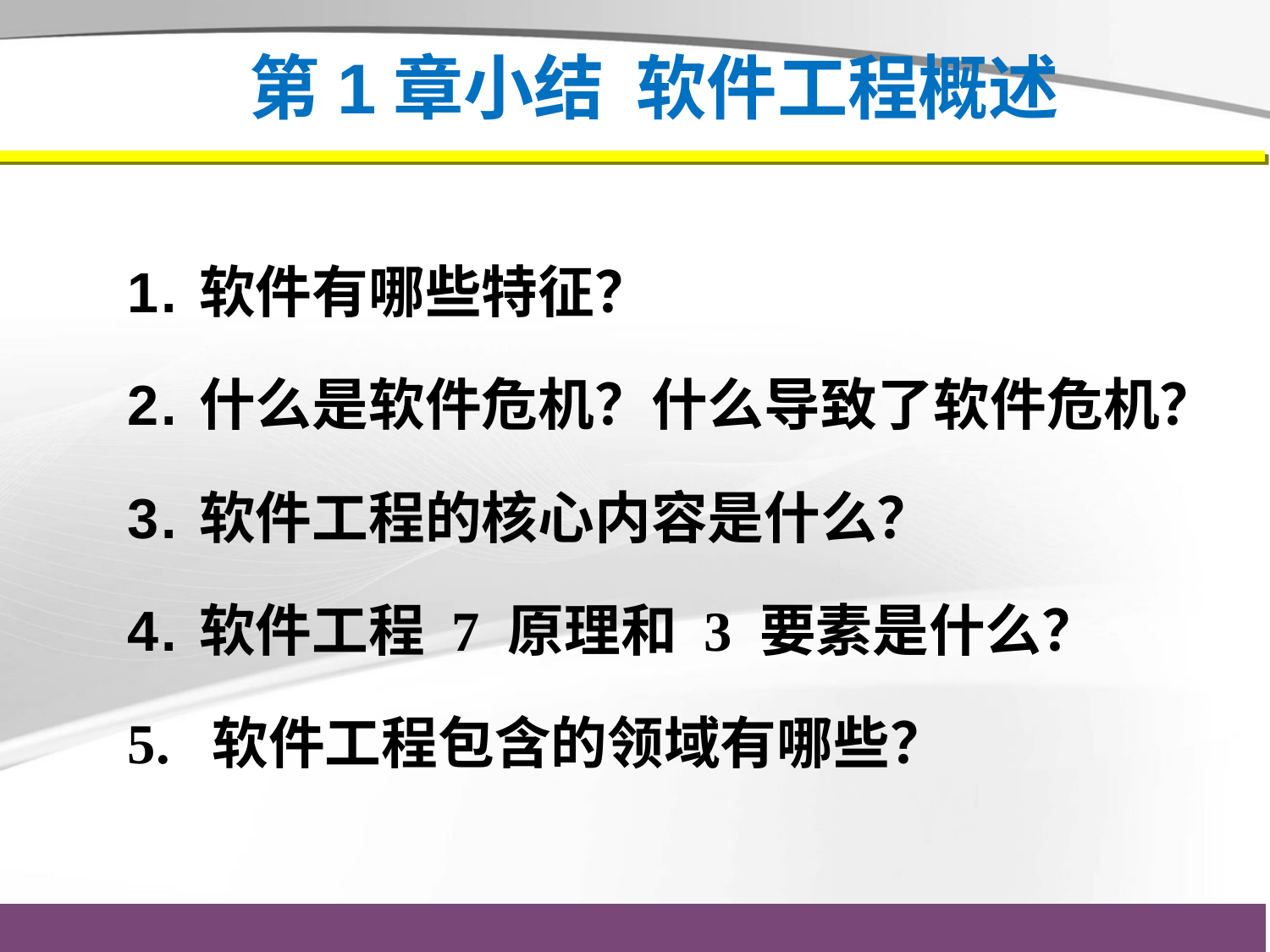

# 第1章小结  软件工程概述
软件有哪些特征？
什么是软件危机？什么导致了软件危机？
软件工程的核心内容是什么？
软件工程 7 原理和 3 要素是什么？
5.  软件工程包含的领域有哪些？